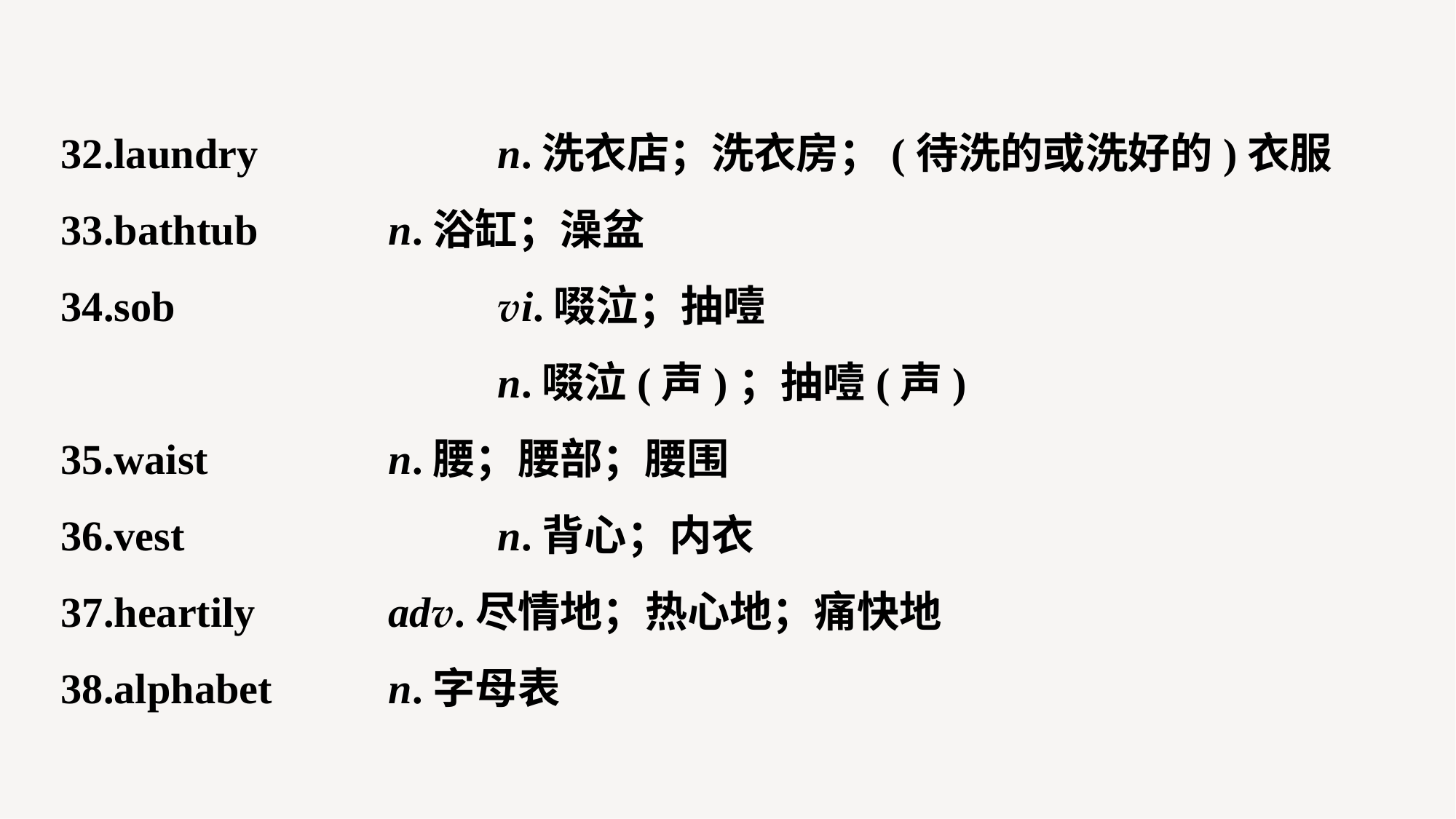

32.laundry 			n.洗衣店；洗衣房；(待洗的或洗好的)衣服
33.bathtub 		n.浴缸；澡盆
34.sob 			vi.啜泣；抽噎
			n.啜泣(声)；抽噎(声)
35.waist 		n.腰；腰部；腰围
36.vest 			n.背心；内衣
37.heartily 		adv.尽情地；热心地；痛快地
38.alphabet 		n.字母表